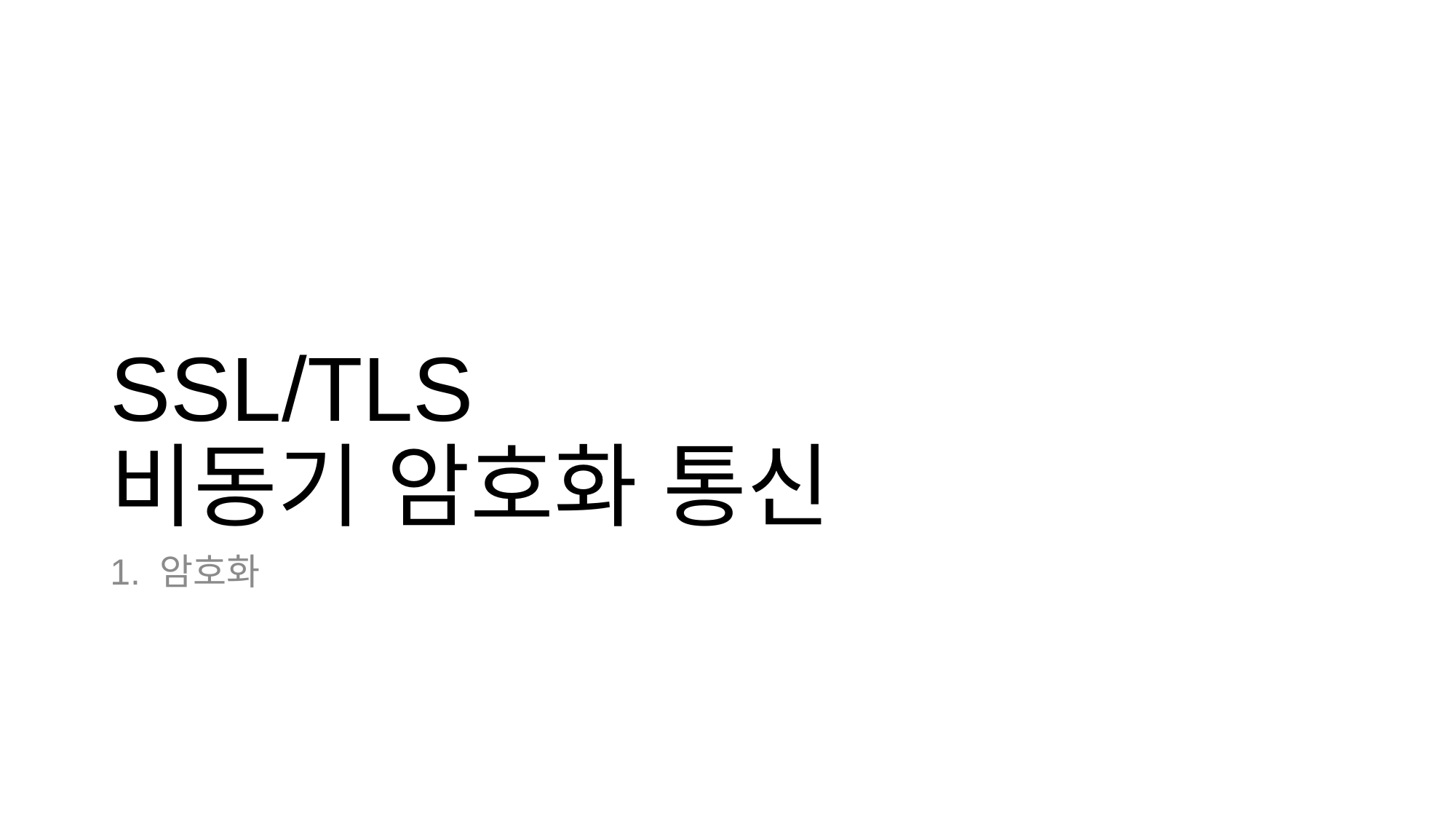

# SSL/TLS 비동기 암호화 통신
1. 암호화